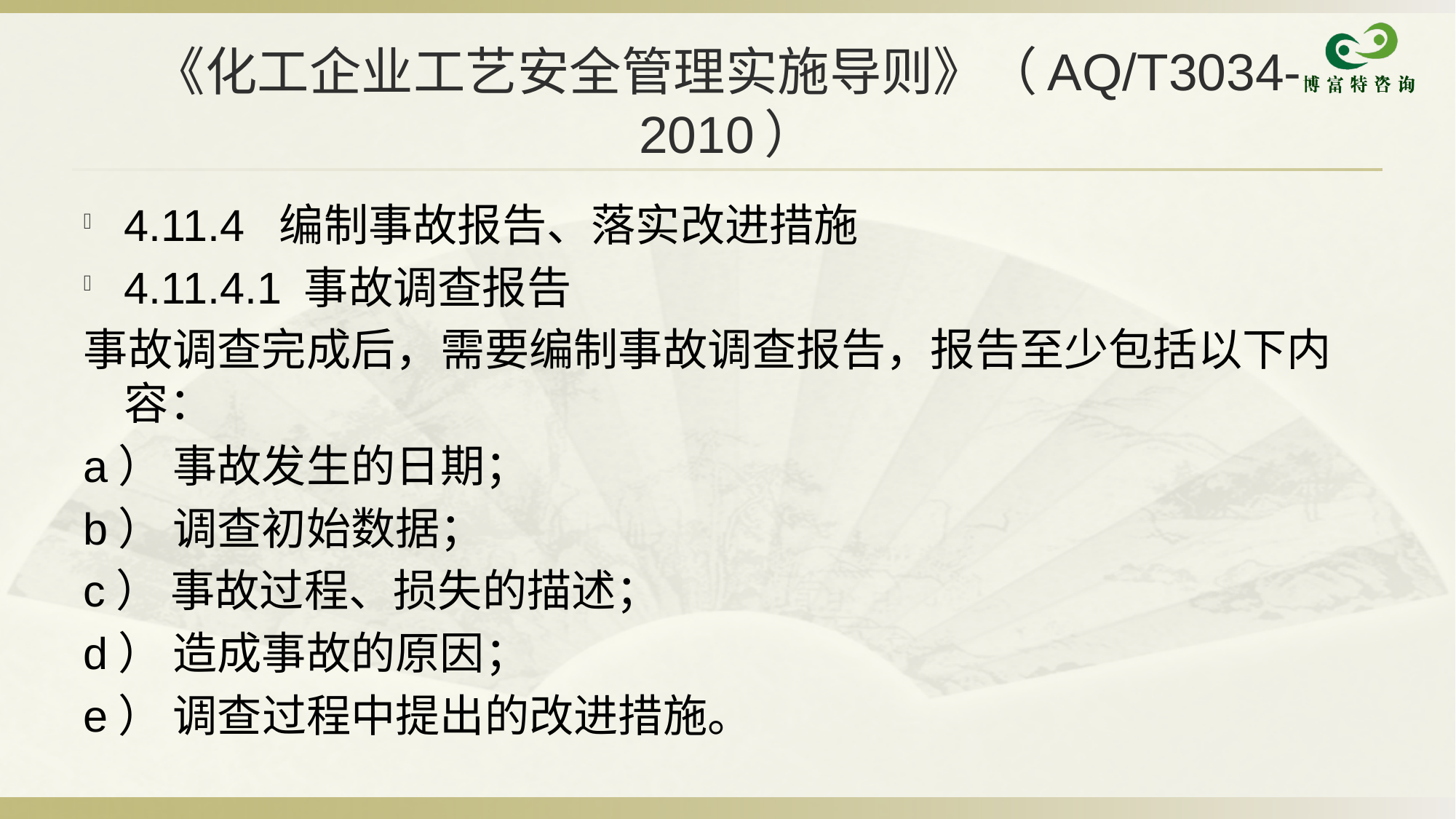

# 《化工企业工艺安全管理实施导则》（AQ/T3034-2010）
4.11.4  编制事故报告、落实改进措施
4.11.4.1 事故调查报告
事故调查完成后，需要编制事故调查报告，报告至少包括以下内容：
a） 事故发生的日期；
b） 调查初始数据；
c） 事故过程、损失的描述；
d） 造成事故的原因；
e） 调查过程中提出的改进措施。